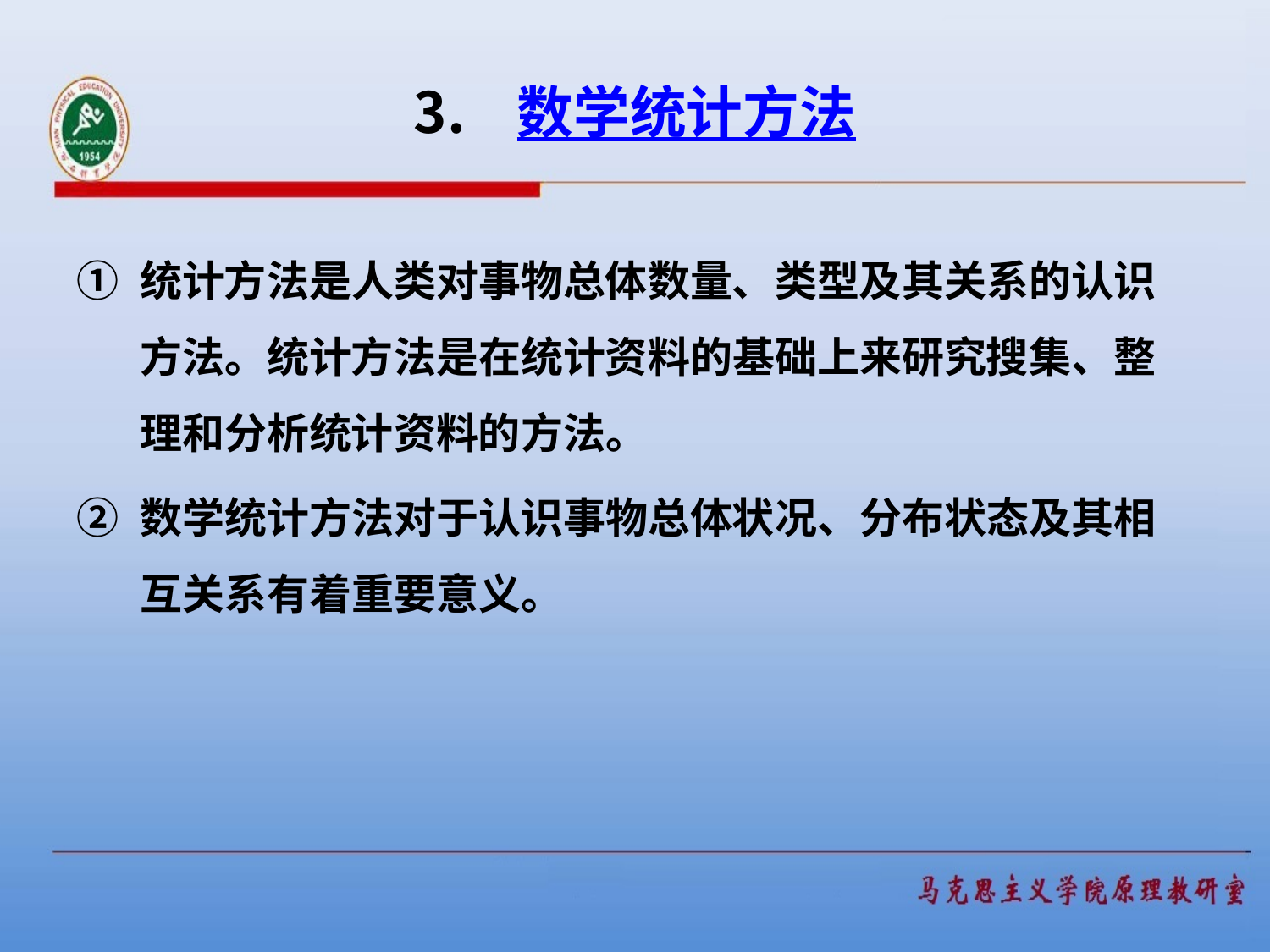

# 数学统计方法
统计方法是人类对事物总体数量、类型及其关系的认识方法。统计方法是在统计资料的基础上来研究搜集、整理和分析统计资料的方法。
数学统计方法对于认识事物总体状况、分布状态及其相互关系有着重要意义。